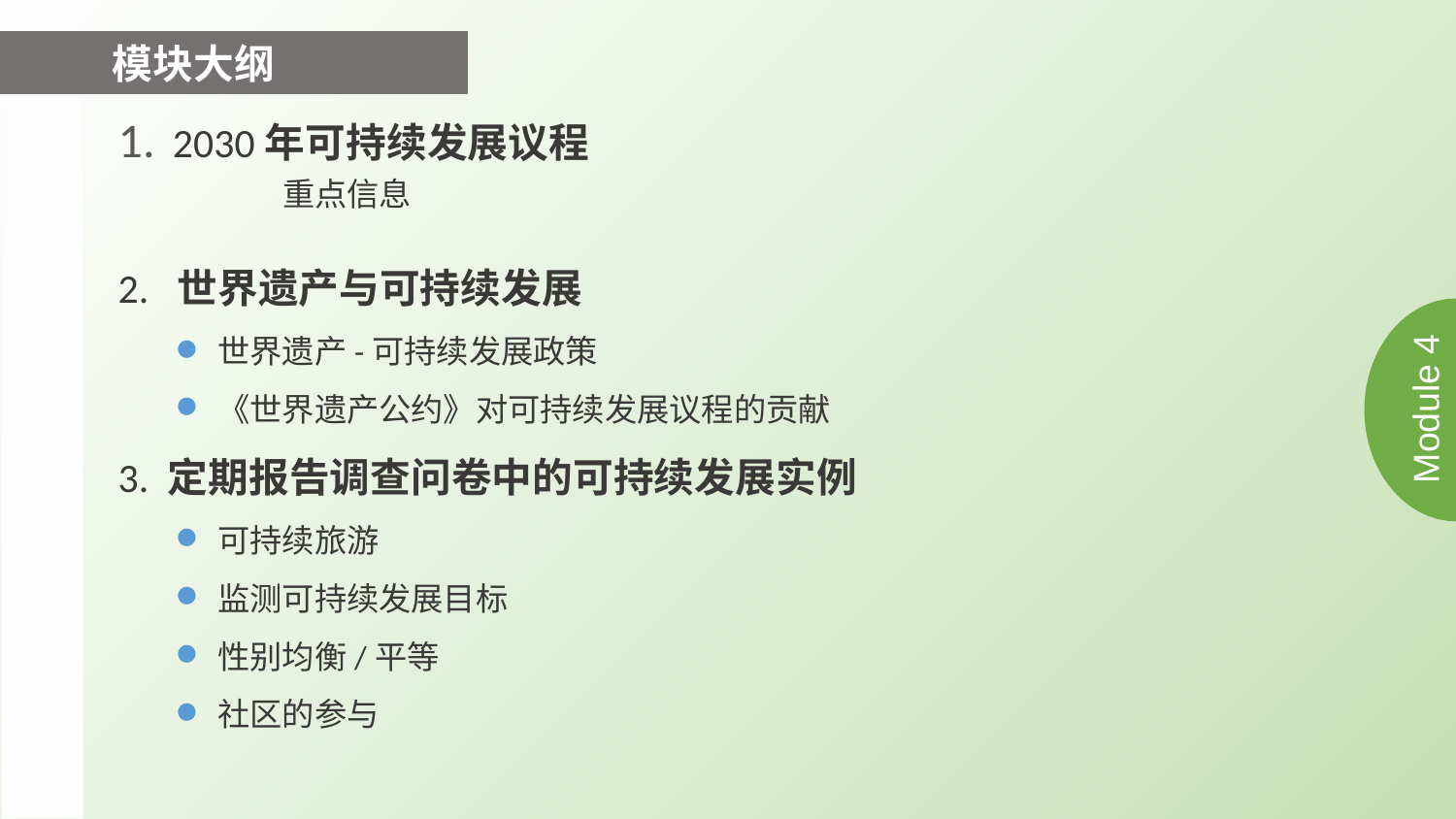

模块大纲
2030年可持续发展议程
	 重点信息
2.  世界遗产与可持续发展
世界遗产-可持续发展政策
《世界遗产公约》对可持续发展议程的贡献
3. 定期报告调查问卷中的可持续发展实例
可持续旅游
监测可持续发展目标
性别均衡/平等
社区的参与